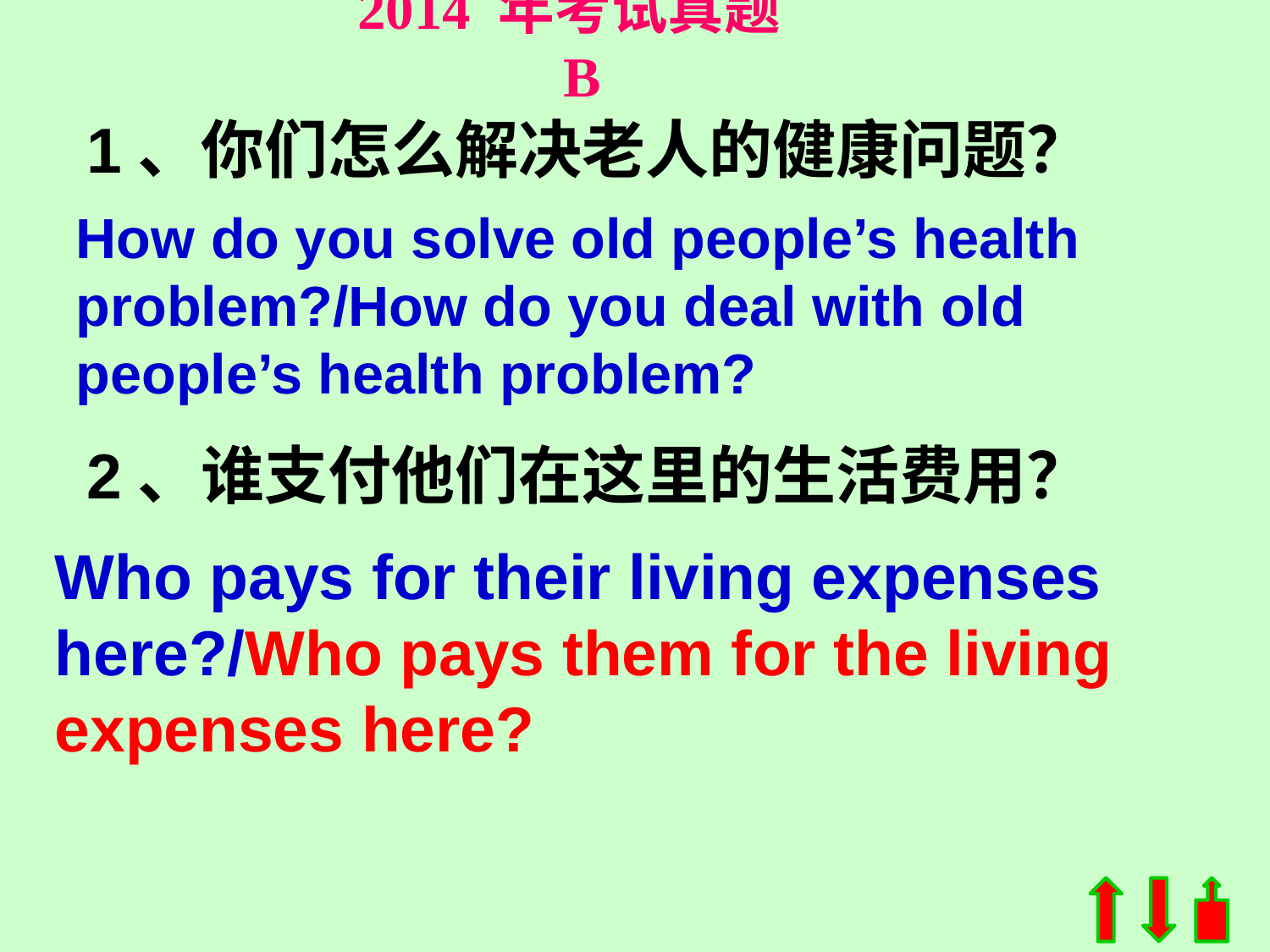

2014 年考试真题   B
1、你们怎么解决老人的健康问题？
How do you solve old people’s health problem?/How do you deal with old people’s health problem?
2、谁支付他们在这里的生活费用？
Who pays for their living expenses here?/Who pays them for the living expenses here?